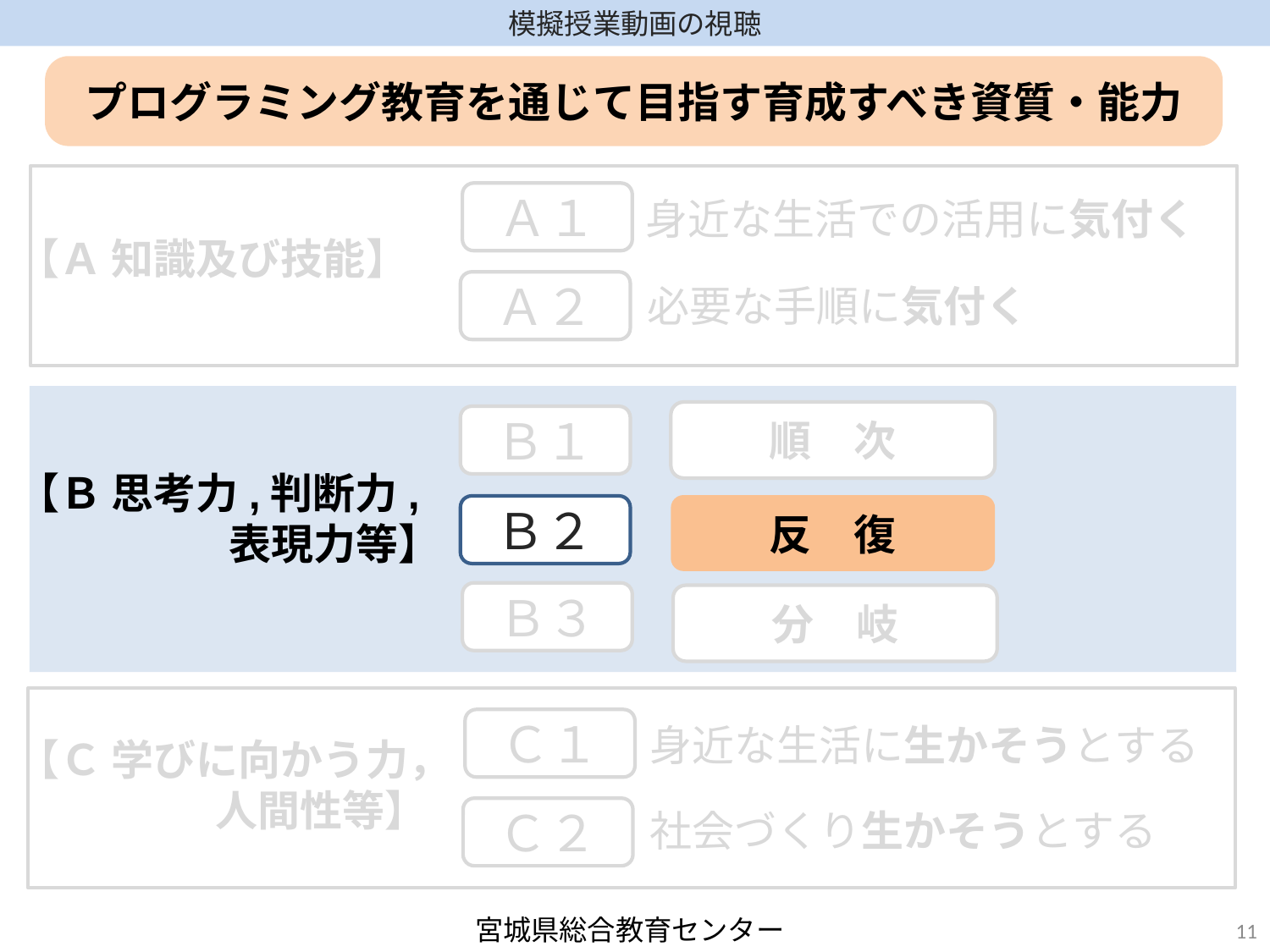

プログラミング教育を通じて目指す育成すべき資質・能力

Ａ１
身近な生活での活用に気付く
【Ａ 知識及び技能】
Ａ２
必要な手順に気付く

順　次
Ｂ１
【Ｂ 思考力,判断力,
　　　　　表現力等】
反　復
Ｂ２
Ｂ３
分　岐

Ｃ１
身近な生活に生かそうとする
【Ｃ 学びに向かう力，
　　　　   人間性等】
Ｃ２
社会づくり生かそうとする
11